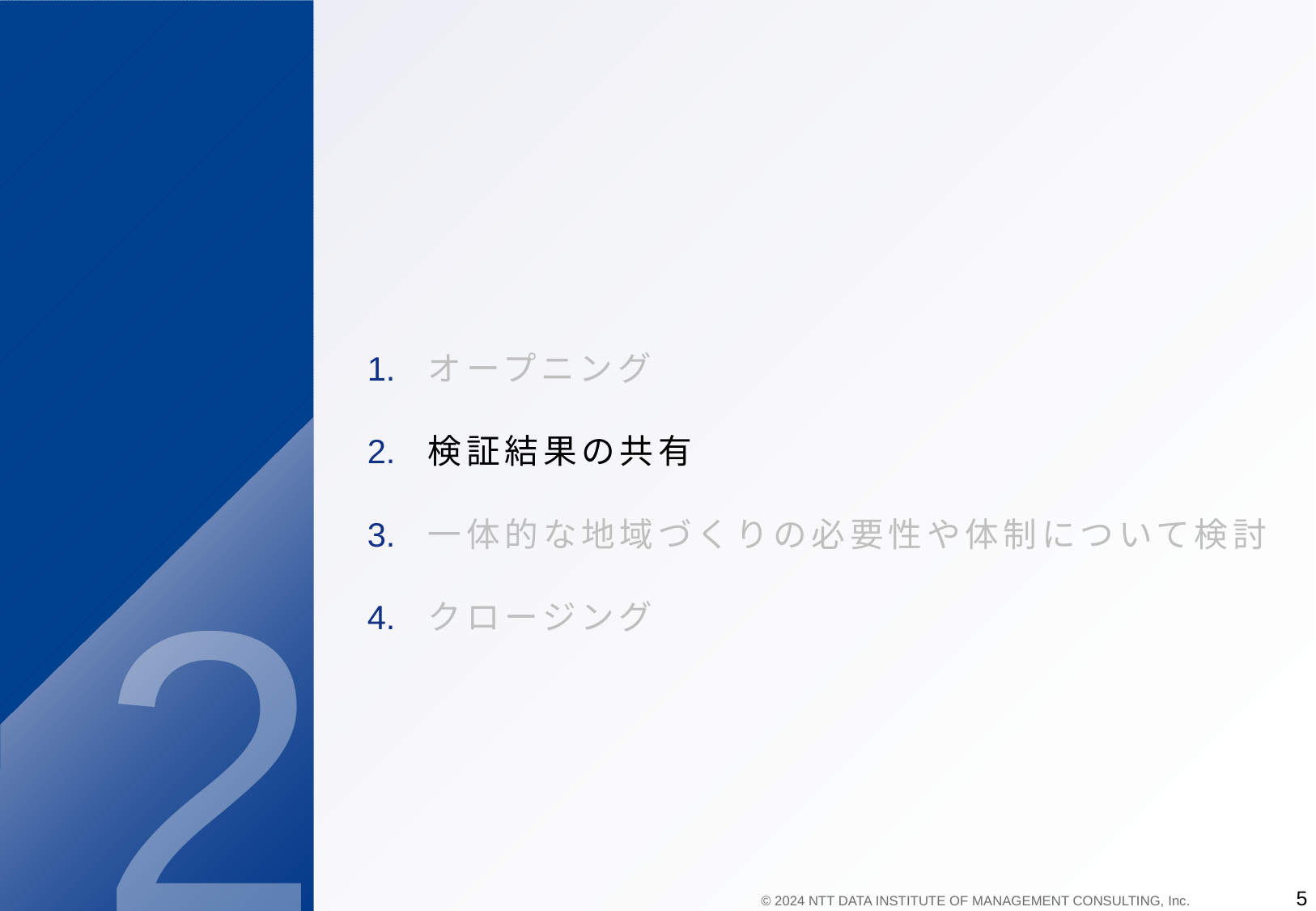

オープニング
検証結果の共有
一体的な地域づくりの必要性や体制について検討
クロージング
2
5